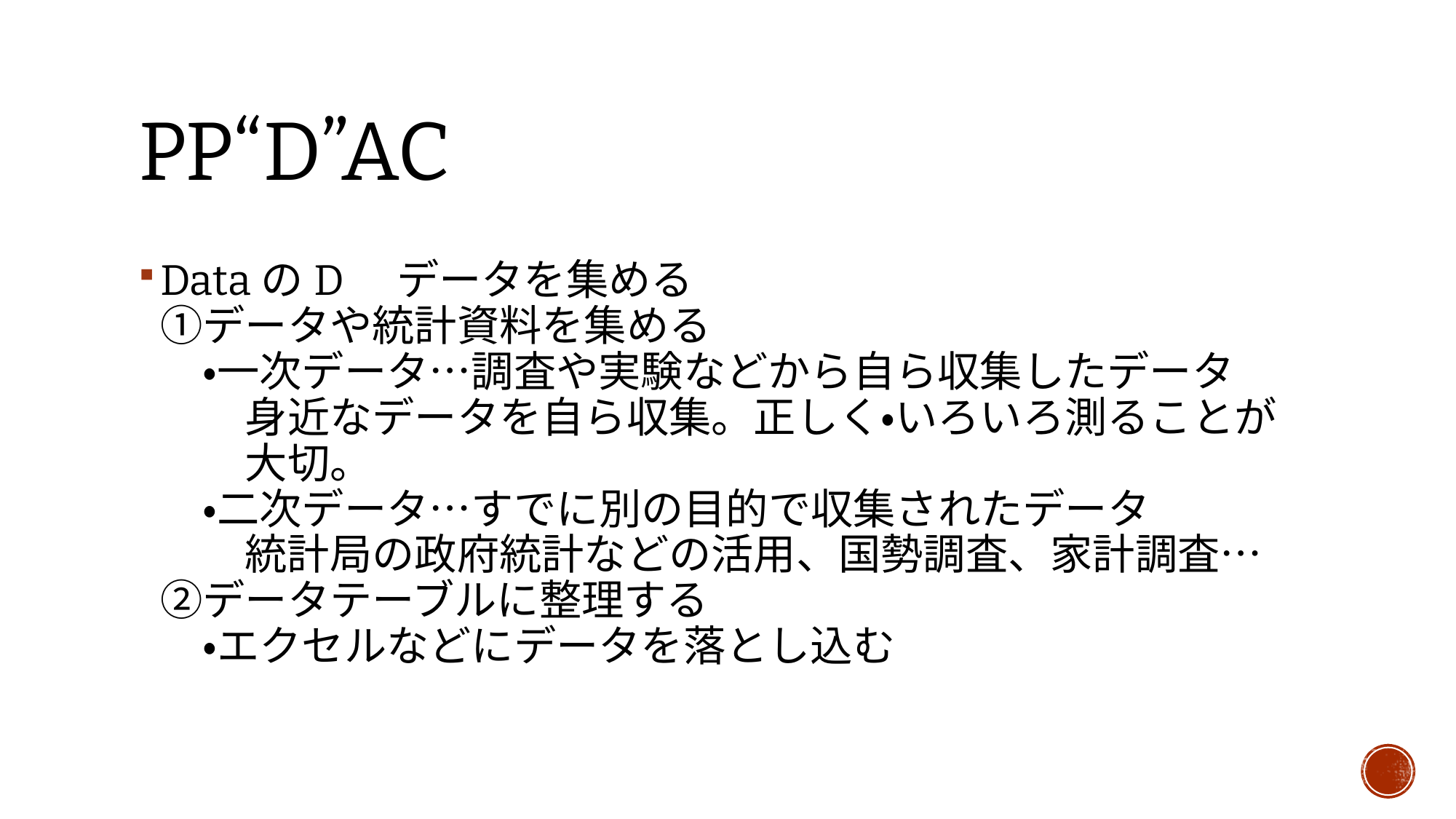

# PP“D”AC
DataのD　データを集める
①データや統計資料を集める
　・一次データ…調査や実験などから自ら収集したデータ
　　身近なデータを自ら収集。正しく・いろいろ測ることが
　　大切。
　・二次データ…すでに別の目的で収集されたデータ
　　統計局の政府統計などの活用、国勢調査、家計調査…
②データテーブルに整理する
　・エクセルなどにデータを落とし込む